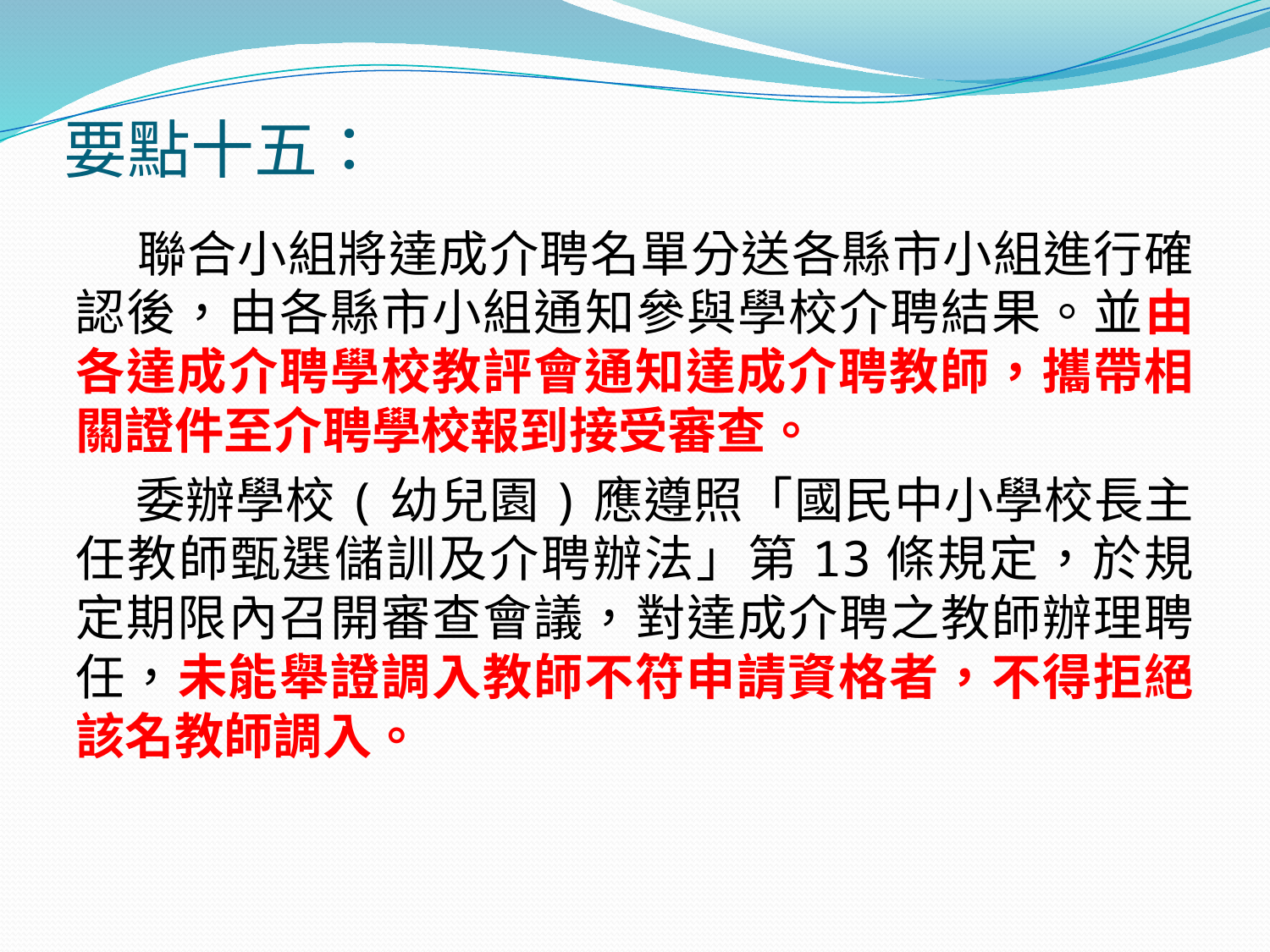

# 要點十五：
    聯合小組將達成介聘名單分送各縣市小組進行確認後，由各縣市小組通知參與學校介聘結果。並由各達成介聘學校教評會通知達成介聘教師，攜帶相關證件至介聘學校報到接受審查。
    委辦學校(幼兒園)應遵照「國民中小學校長主任教師甄選儲訓及介聘辦法」第13條規定，於規定期限內召開審查會議，對達成介聘之教師辦理聘任，未能舉證調入教師不符申請資格者，不得拒絕該名教師調入。